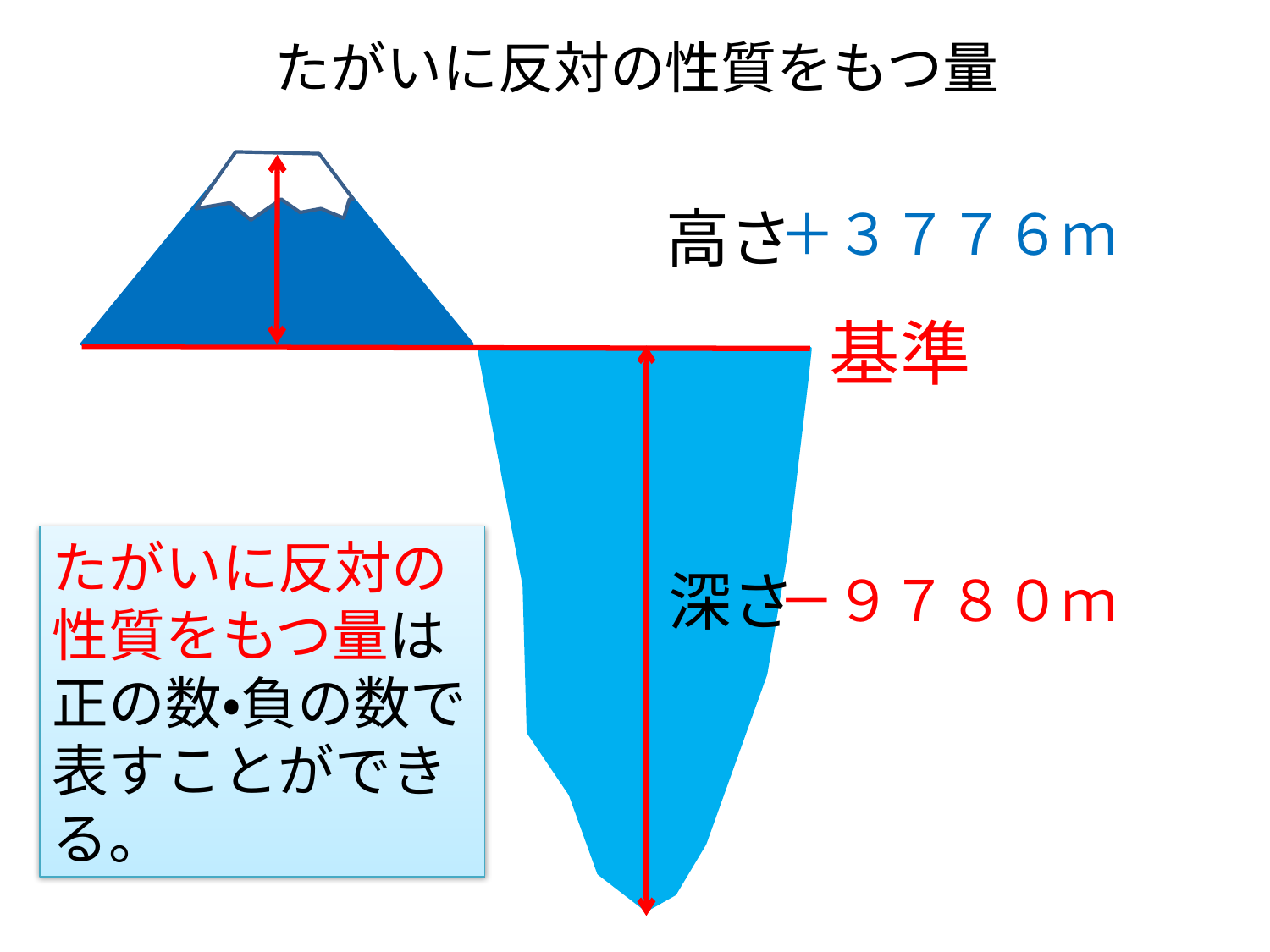

# たがいに反対の性質をもつ量

高さ
＋３７７６ｍ
基準

たがいに反対の性質をもつ量は正の数・負の数で表すことができる。
深さ
－９７８０ｍ